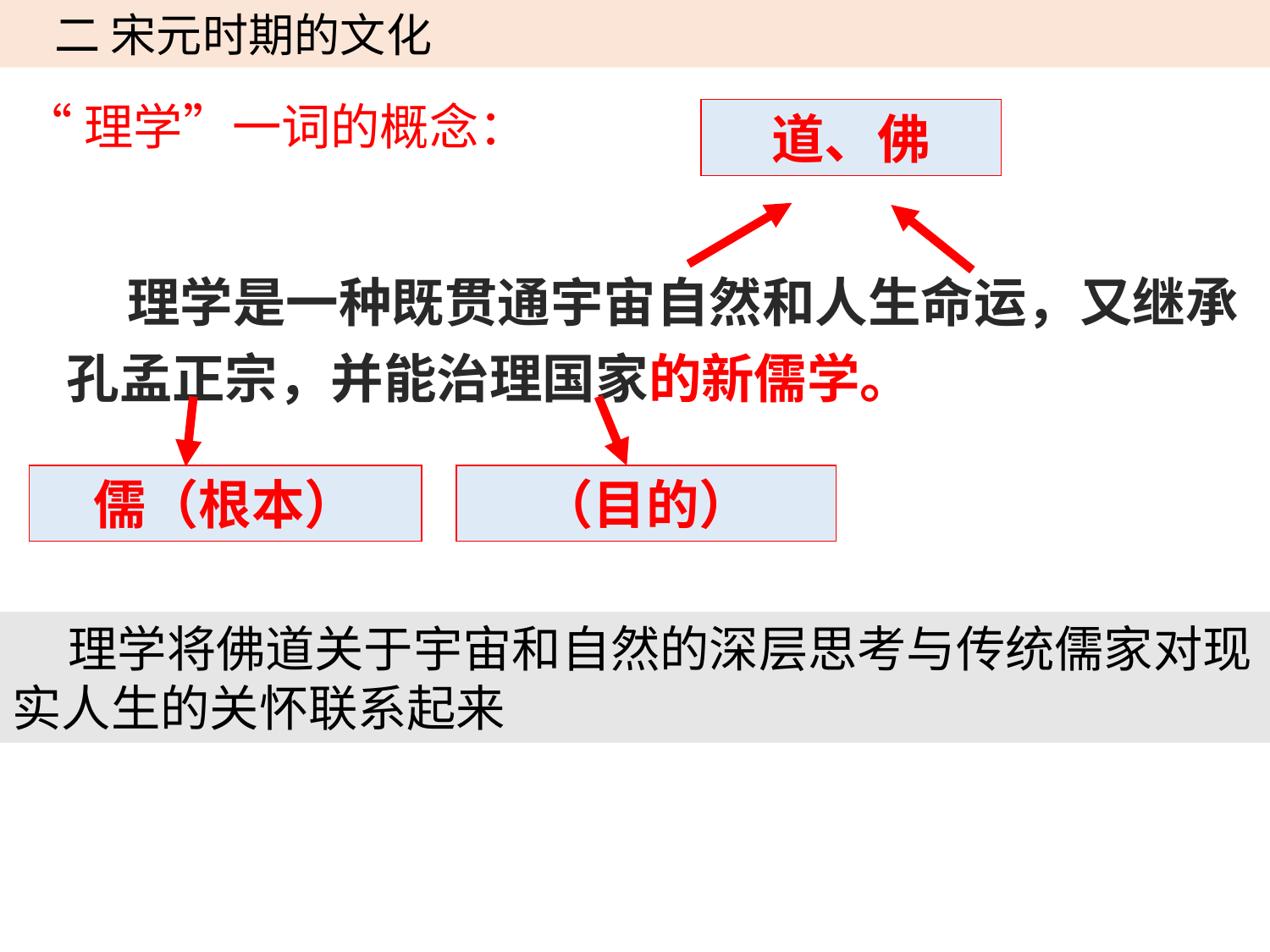

二 宋元时期的文化
“理学”一词的概念：
道、佛

    理学是一种既贯通宇宙自然和人生命运，又继承孔孟正宗，并能治理国家的新儒学。

（目的）

儒（根本）
    理学将佛道关于宇宙和自然的深层思考与传统儒家对现实人生的关怀联系起来